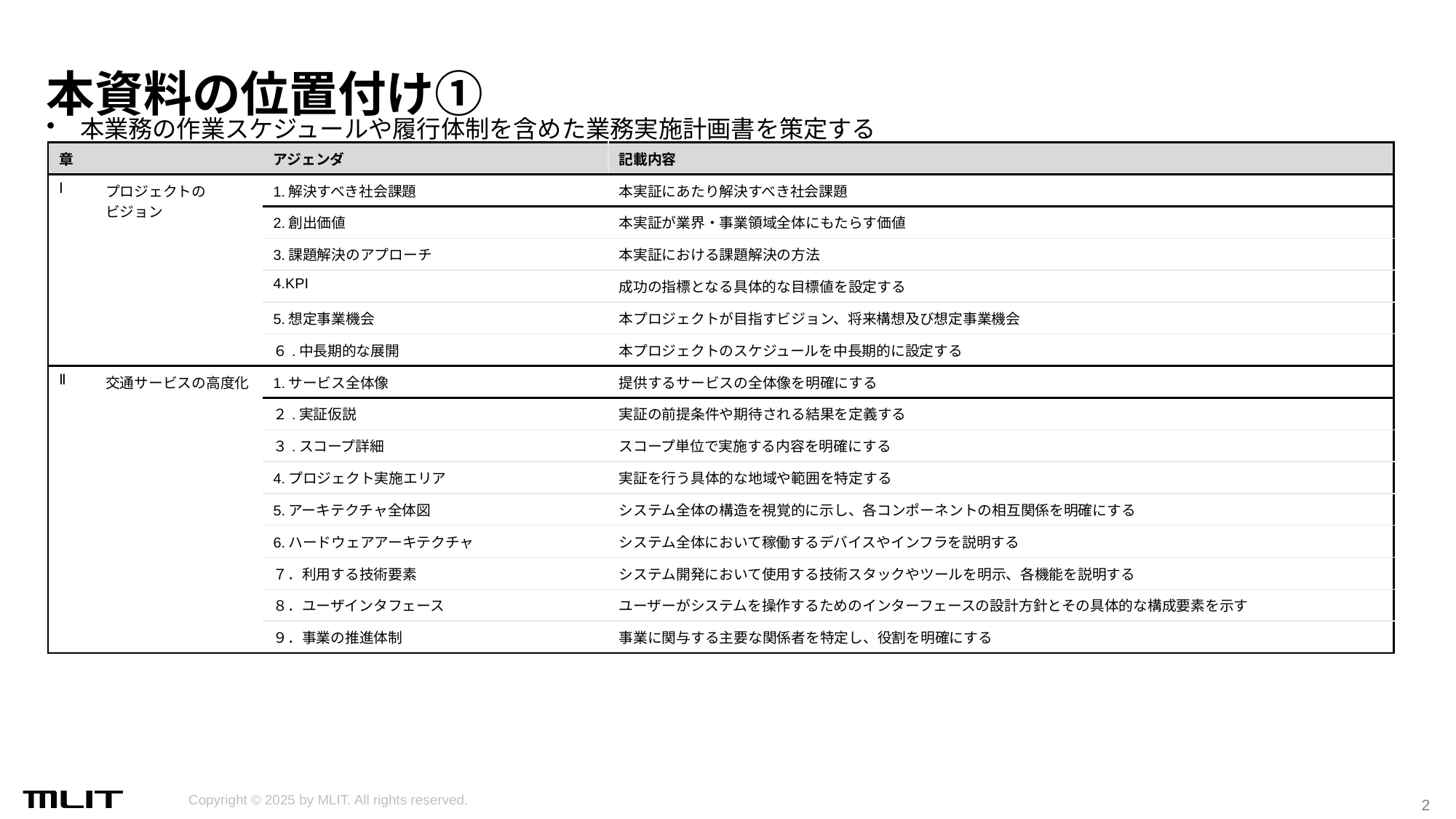

本資料の位置付け①
本業務の作業スケジュールや履行体制を含めた業務実施計画書を策定する

| 章 |  | アジェンダ | 記載内容 |
| --- | --- | --- | --- |
| Ⅰ | プロジェクトの ビジョン | 1.解決すべき社会課題 | 本実証にあたり解決すべき社会課題 |
|  |  | 2.創出価値 | 本実証が業界・事業領域全体にもたらす価値 |
|  |  | 3.課題解決のアプローチ | 本実証における課題解決の方法 |
|  |  | 4.KPI | 成功の指標となる具体的な目標値を設定する |
|  |  | 5.想定事業機会 | 本プロジェクトが目指すビジョン、将来構想及び想定事業機会 |
|  |  | ６.中長期的な展開 | 本プロジェクトのスケジュールを中長期的に設定する |
| Ⅱ | 交通サービスの高度化 | 1.サービス全体像 | 提供するサービスの全体像を明確にする |
|  |  | ２.実証仮説 | 実証の前提条件や期待される結果を定義する |
|  |  | ３.スコープ詳細 | スコープ単位で実施する内容を明確にする |
|  |  | 4.プロジェクト実施エリア | 実証を行う具体的な地域や範囲を特定する |
|  |  | 5.アーキテクチャ全体図 | システム全体の構造を視覚的に示し、各コンポーネントの相互関係を明確にする |
|  |  | 6.ハードウェアアーキテクチャ | システム全体において稼働するデバイスやインフラを説明する |
|  |  | ７．利用する技術要素 | システム開発において使用する技術スタックやツールを明示、各機能を説明する |
|  |  | ８．ユーザインタフェース | ユーザーがシステムを操作するためのインターフェースの設計方針とその具体的な構成要素を示す |
|  |  | ９．事業の推進体制 | 事業に関与する主要な関係者を特定し、役割を明確にする |